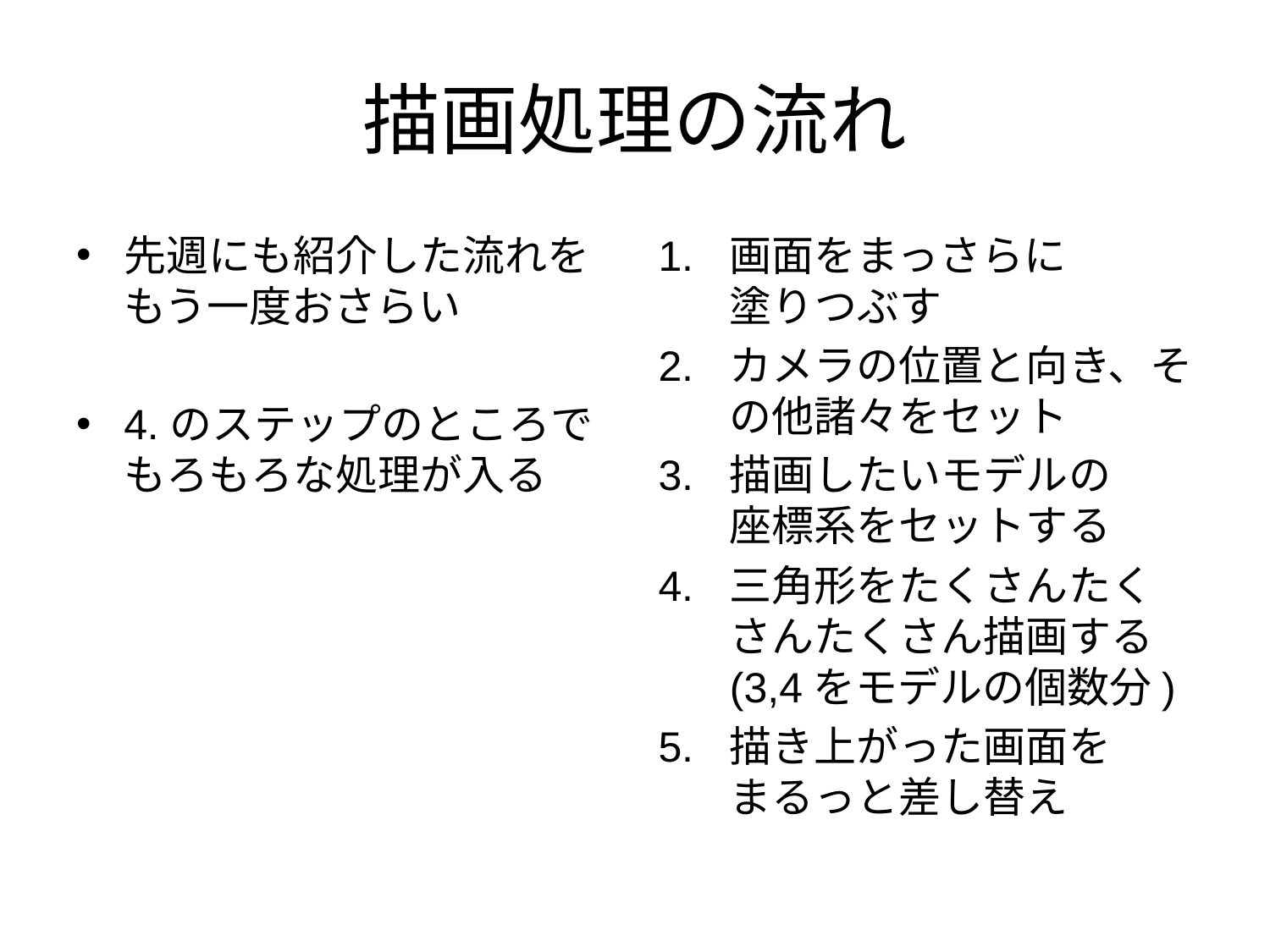

# 描画処理の流れ
先週にも紹介した流れをもう一度おさらい

4.のステップのところでもろもろな処理が入る
画面をまっさらに
塗りつぶす
カメラの位置と向き、その他諸々をセット
描画したいモデルの
座標系をセットする
三角形をたくさんたくさんたくさん描画する
(3,4をモデルの個数分)
描き上がった画面を
まるっと差し替え